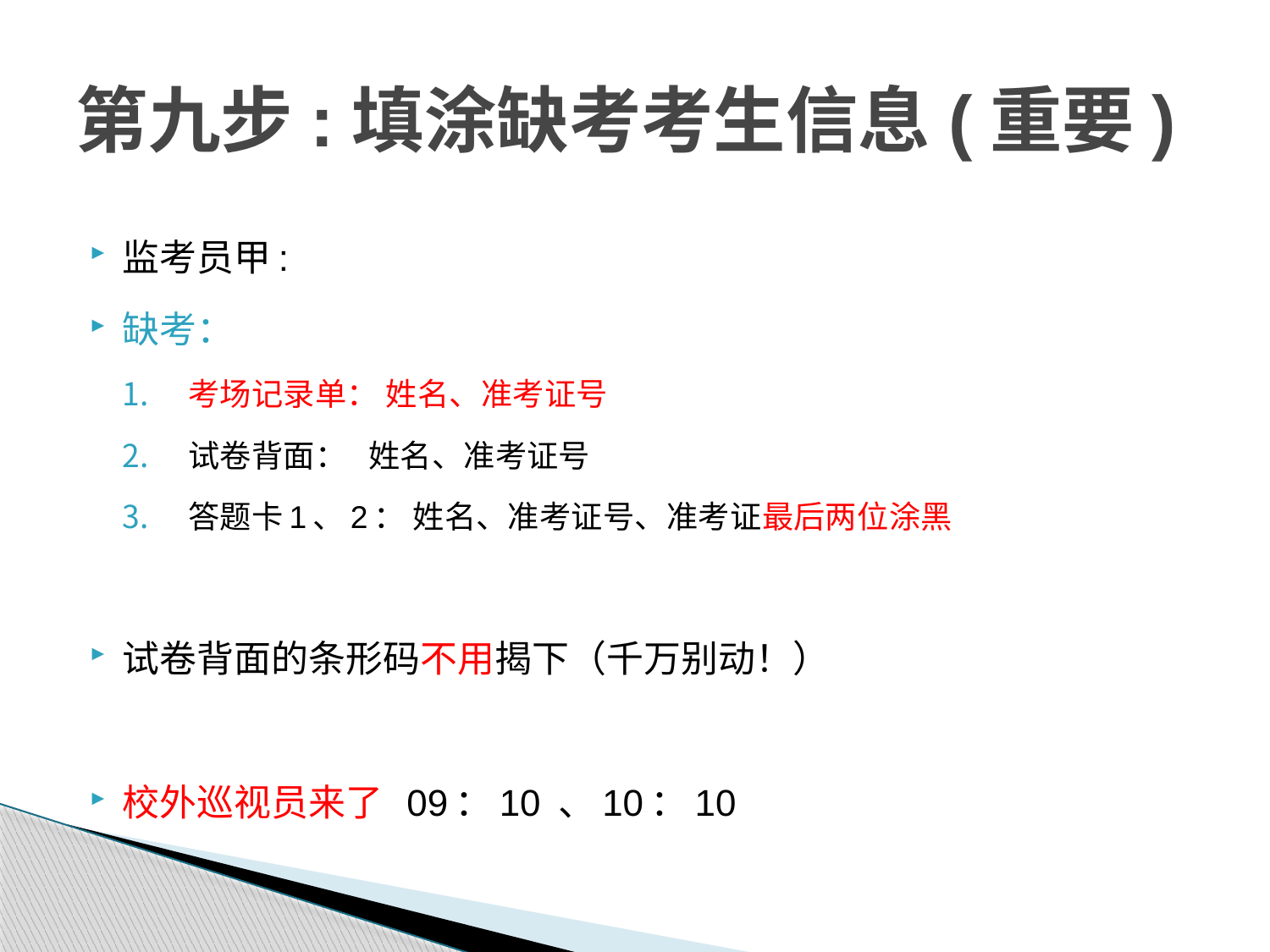

# 第九步:填涂缺考考生信息(重要)
监考员甲:
缺考：
考场记录单： 姓名、准考证号
试卷背面：   姓名、准考证号
答题卡1、2： 姓名、准考证号、准考证最后两位涂黑

试卷背面的条形码不用揭下（千万别动！）

校外巡视员来了  09：10 、10：10